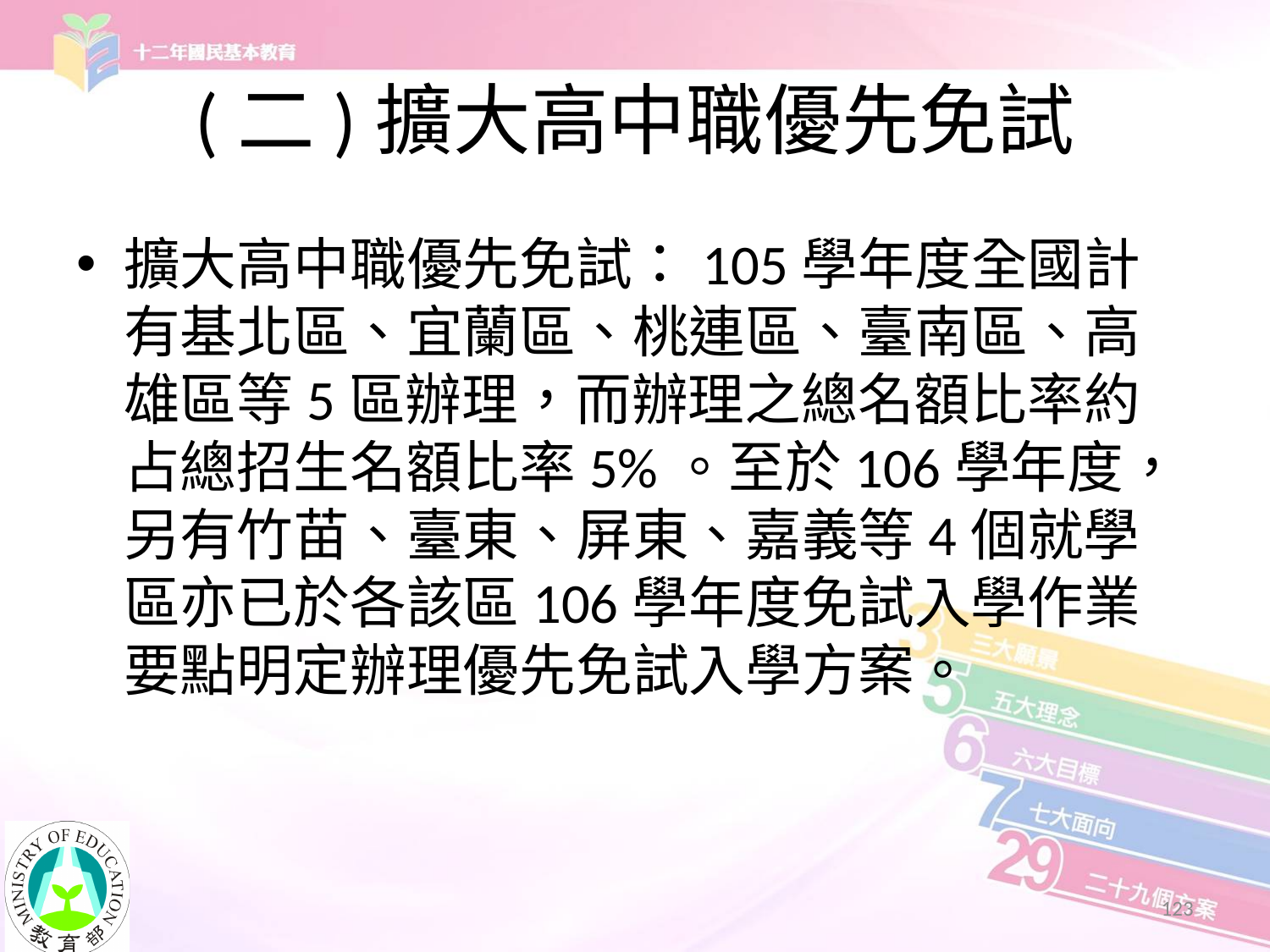

# (二)擴大高中職優先免試
擴大高中職優先免試：105學年度全國計有基北區、宜蘭區、桃連區、臺南區、高雄區等5區辦理，而辦理之總名額比率約占總招生名額比率5%。至於106學年度，另有竹苗、臺東、屏東、嘉義等4個就學區亦已於各該區106學年度免試入學作業要點明定辦理優先免試入學方案。

123